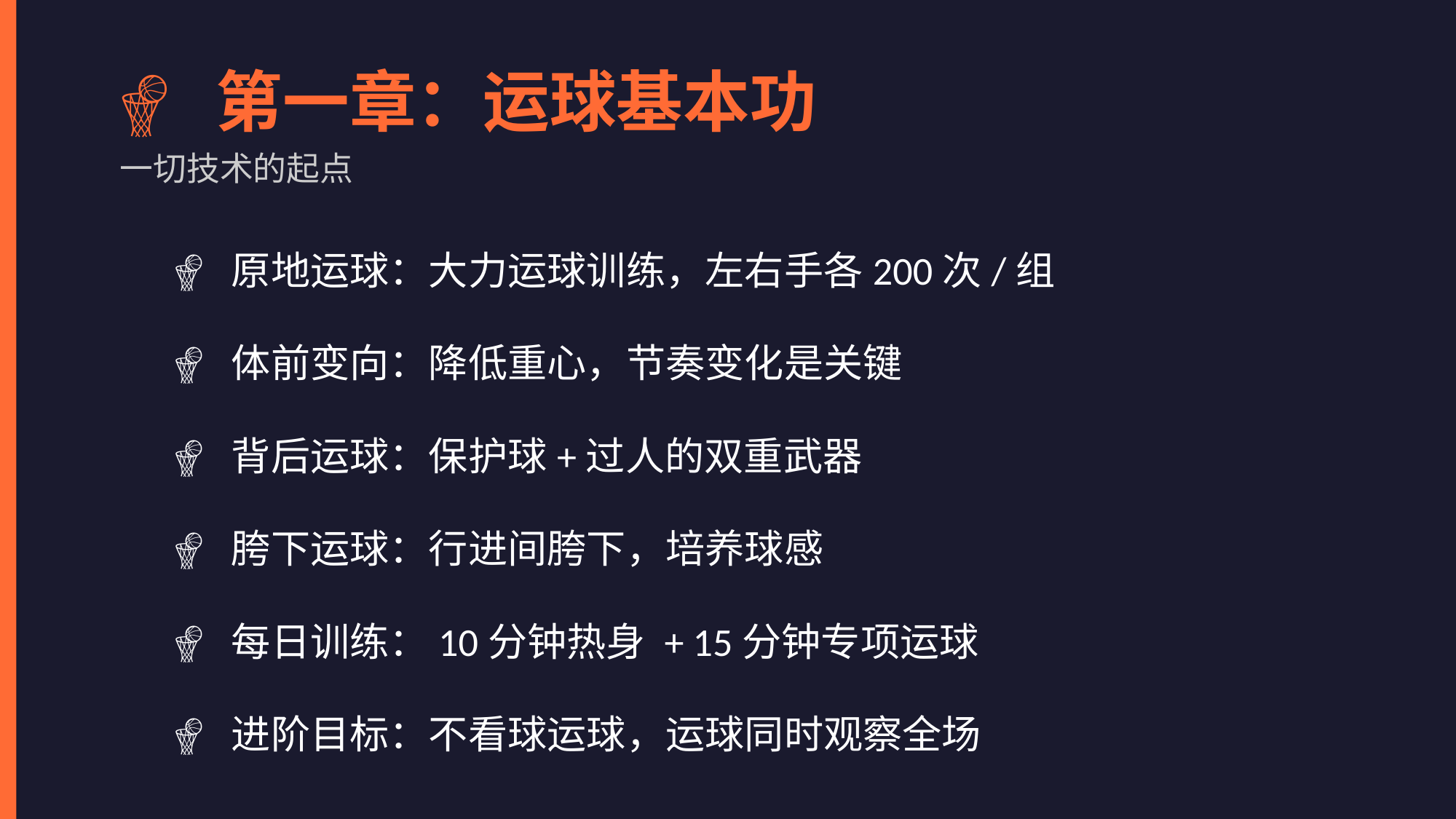

🏀  第一章：运球基本功
一切技术的起点
🏀  原地运球：大力运球训练，左右手各200次/组
🏀  体前变向：降低重心，节奏变化是关键
🏀  背后运球：保护球+过人的双重武器
🏀  胯下运球：行进间胯下，培养球感
🏀  每日训练：10分钟热身 + 15分钟专项运球
🏀  进阶目标：不看球运球，运球同时观察全场